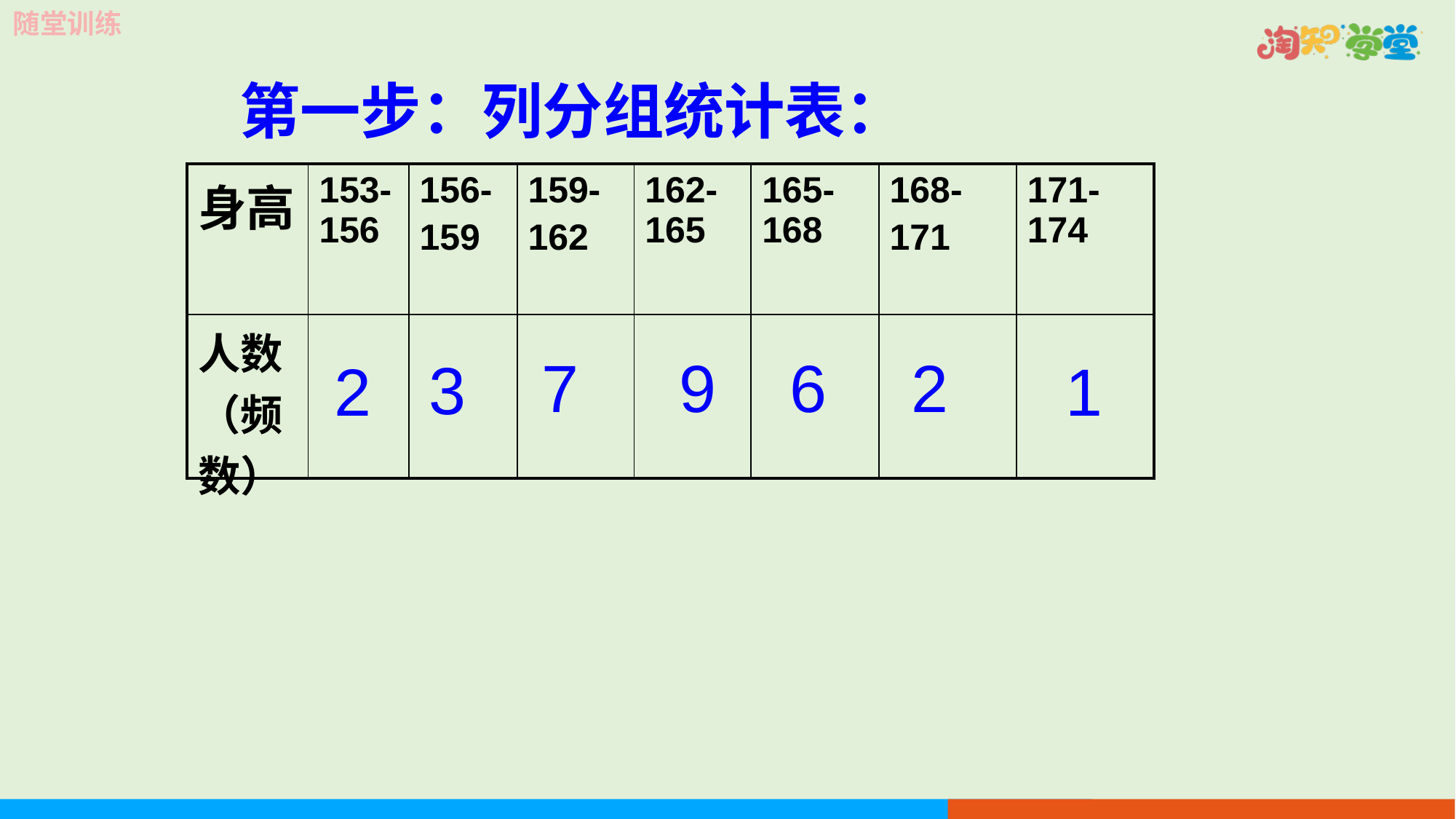

随堂训练
第一步：列分组统计表：
| 身高 | 153-156 | 156- 159 | 159- 162 | 162-165 | 165-168 | 168- 171 | 171-174 |
| --- | --- | --- | --- | --- | --- | --- | --- |
| 人数（频数） |  |  |  |  |  |  |  |
7
9
6
2
3
2
1